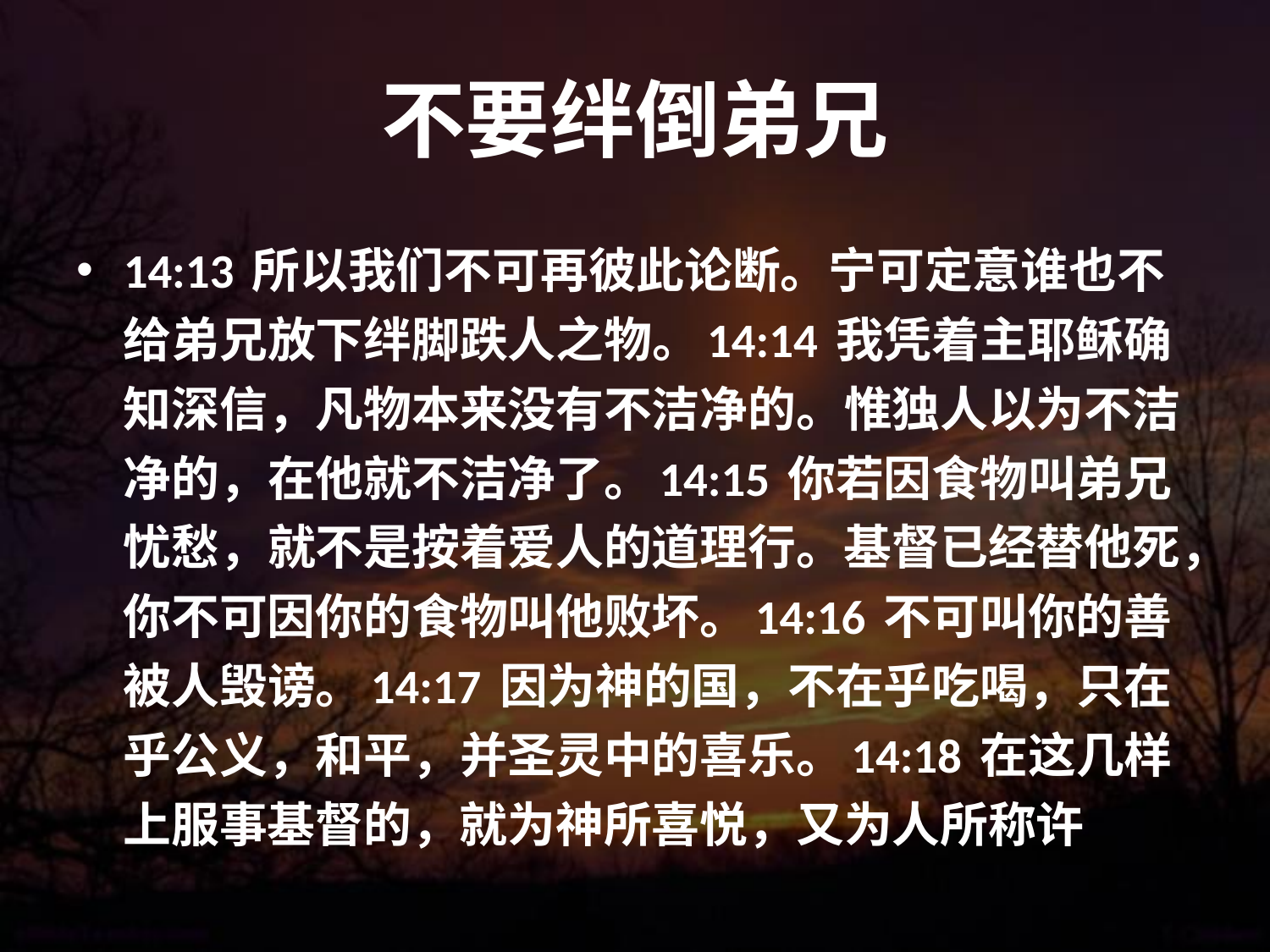

# 不要绊倒弟兄
14:13 所以我们不可再彼此论断。宁可定意谁也不给弟兄放下绊脚跌人之物。14:14 我凭着主耶稣确知深信，凡物本来没有不洁净的。惟独人以为不洁净的，在他就不洁净了。14:15 你若因食物叫弟兄忧愁，就不是按着爱人的道理行。基督已经替他死，你不可因你的食物叫他败坏。14:16 不可叫你的善被人毁谤。14:17 因为神的国，不在乎吃喝，只在乎公义，和平，并圣灵中的喜乐。14:18 在这几样上服事基督的，就为神所喜悦，又为人所称许